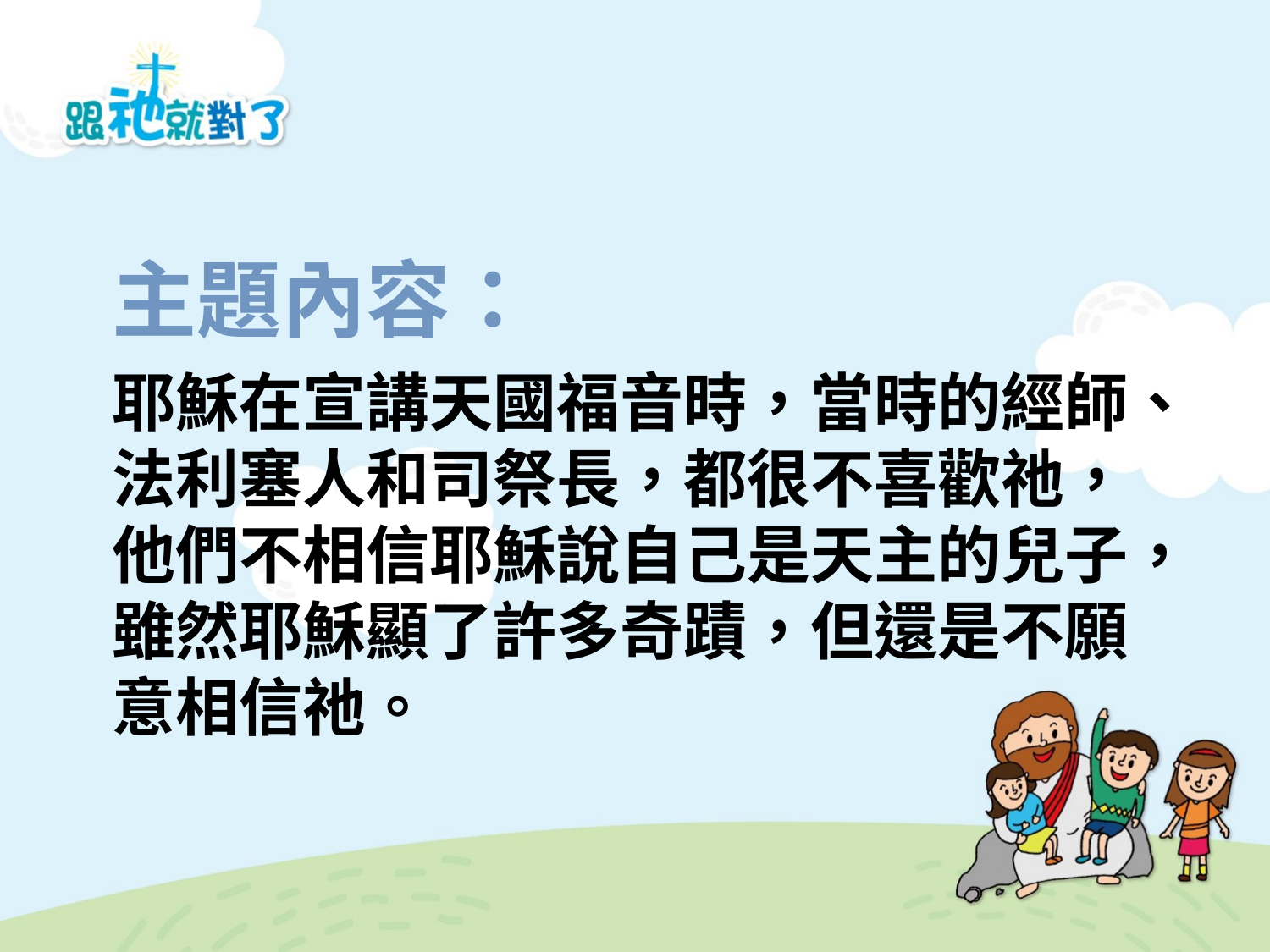

主題內容：
耶穌在宣講天國福音時，當時的經師、法利塞人和司祭長，都很不喜歡祂，他們不相信耶穌說自己是天主的兒子，雖然耶穌顯了許多奇蹟，但還是不願意相信祂。